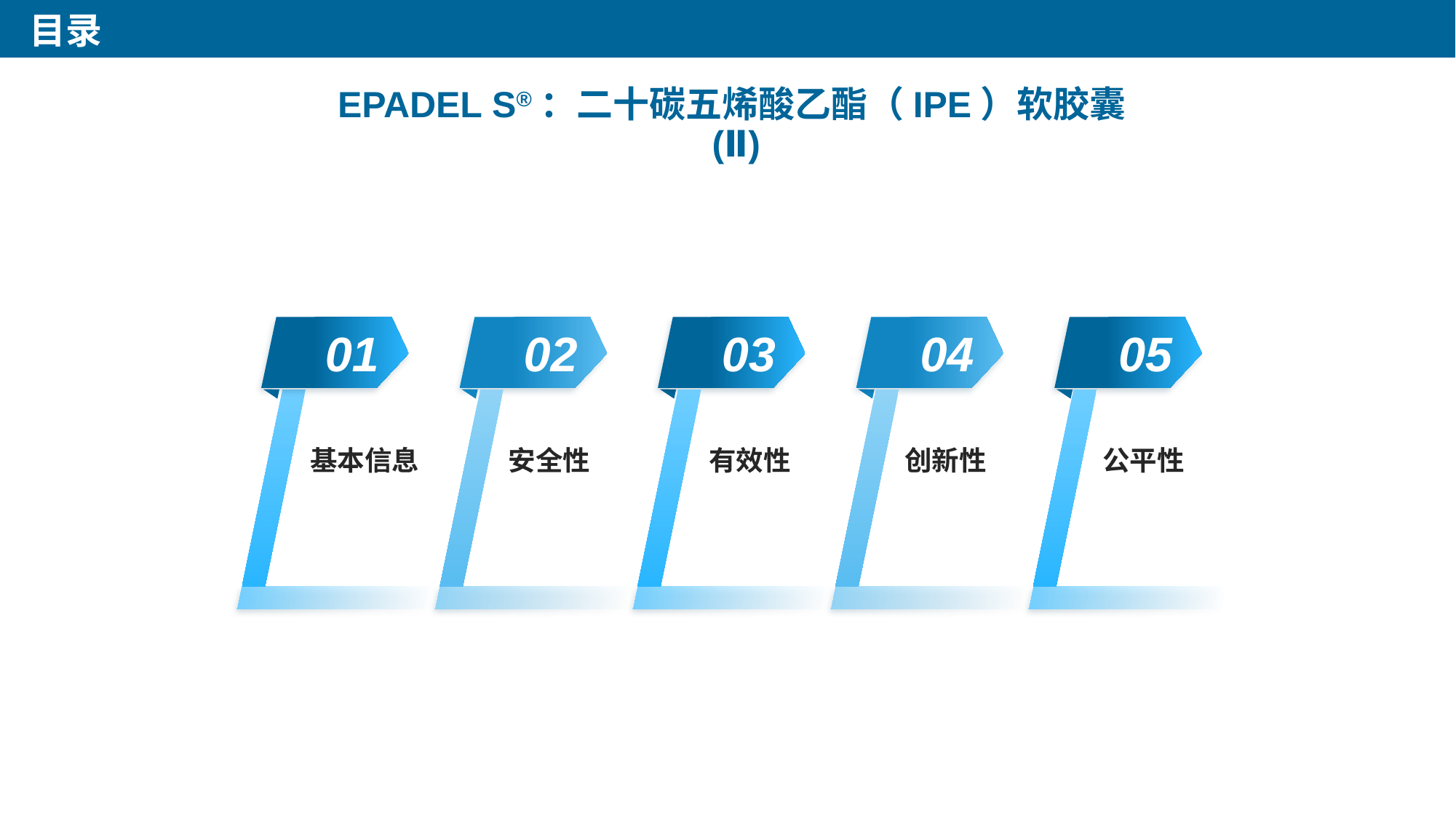

EPADEL S®：二十碳五烯酸乙酯（IPE）软胶囊(Ⅱ)
01
02
03
04
05

基本信息
安全性
有效性
创新性
公平性